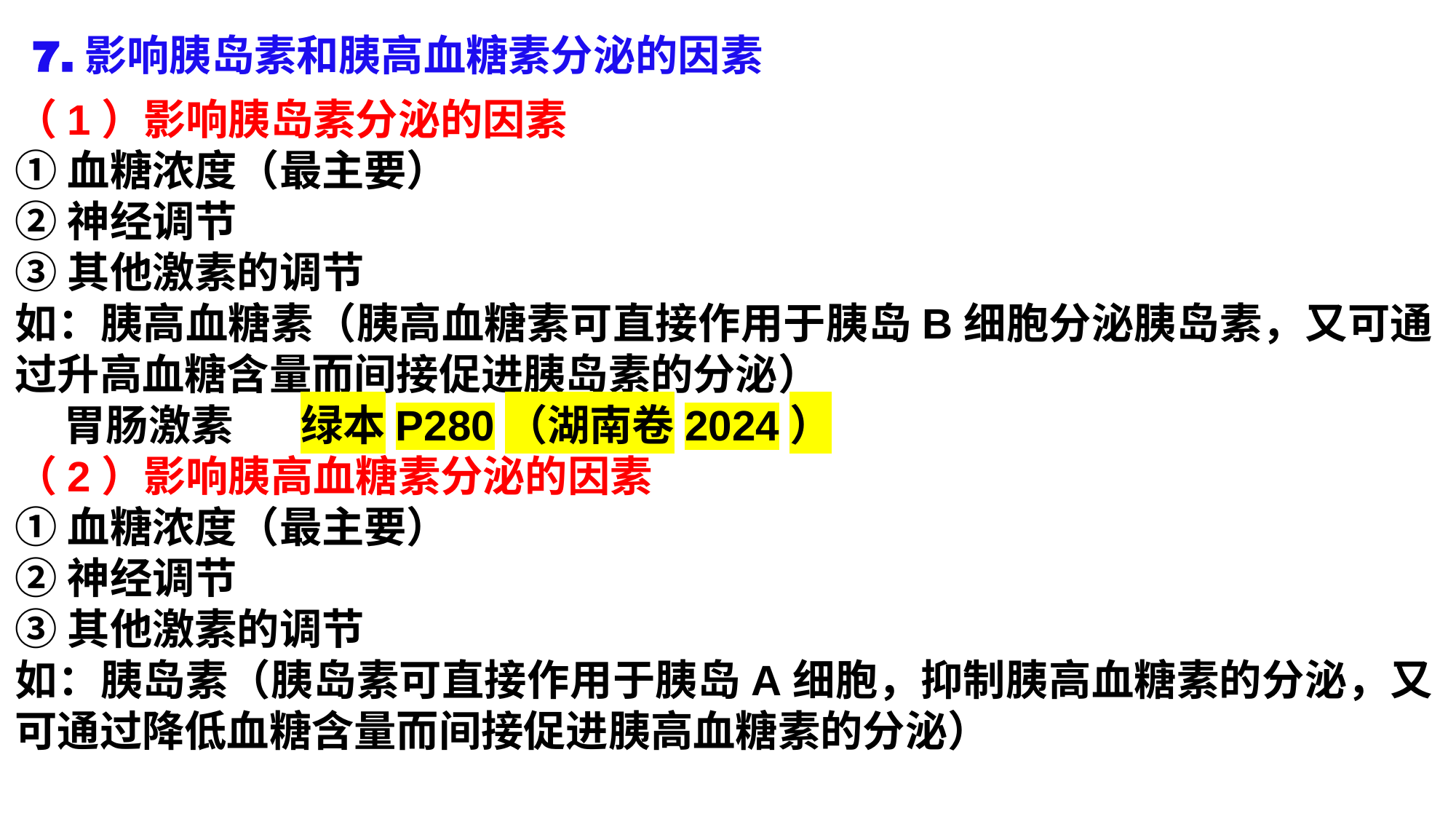

7.影响胰岛素和胰高血糖素分泌的因素
（1）影响胰岛素分泌的因素
①血糖浓度（最主要）
②神经调节
③其他激素的调节
如：胰高血糖素（胰高血糖素可直接作用于胰岛B细胞分泌胰岛素，又可通过升高血糖含量而间接促进胰岛素的分泌）
    胃肠激素       绿本P280（湖南卷2024）
（2）影响胰高血糖素分泌的因素
①血糖浓度（最主要）
②神经调节
③其他激素的调节
如：胰岛素（胰岛素可直接作用于胰岛A细胞，抑制胰高血糖素的分泌，又可通过降低血糖含量而间接促进胰高血糖素的分泌）